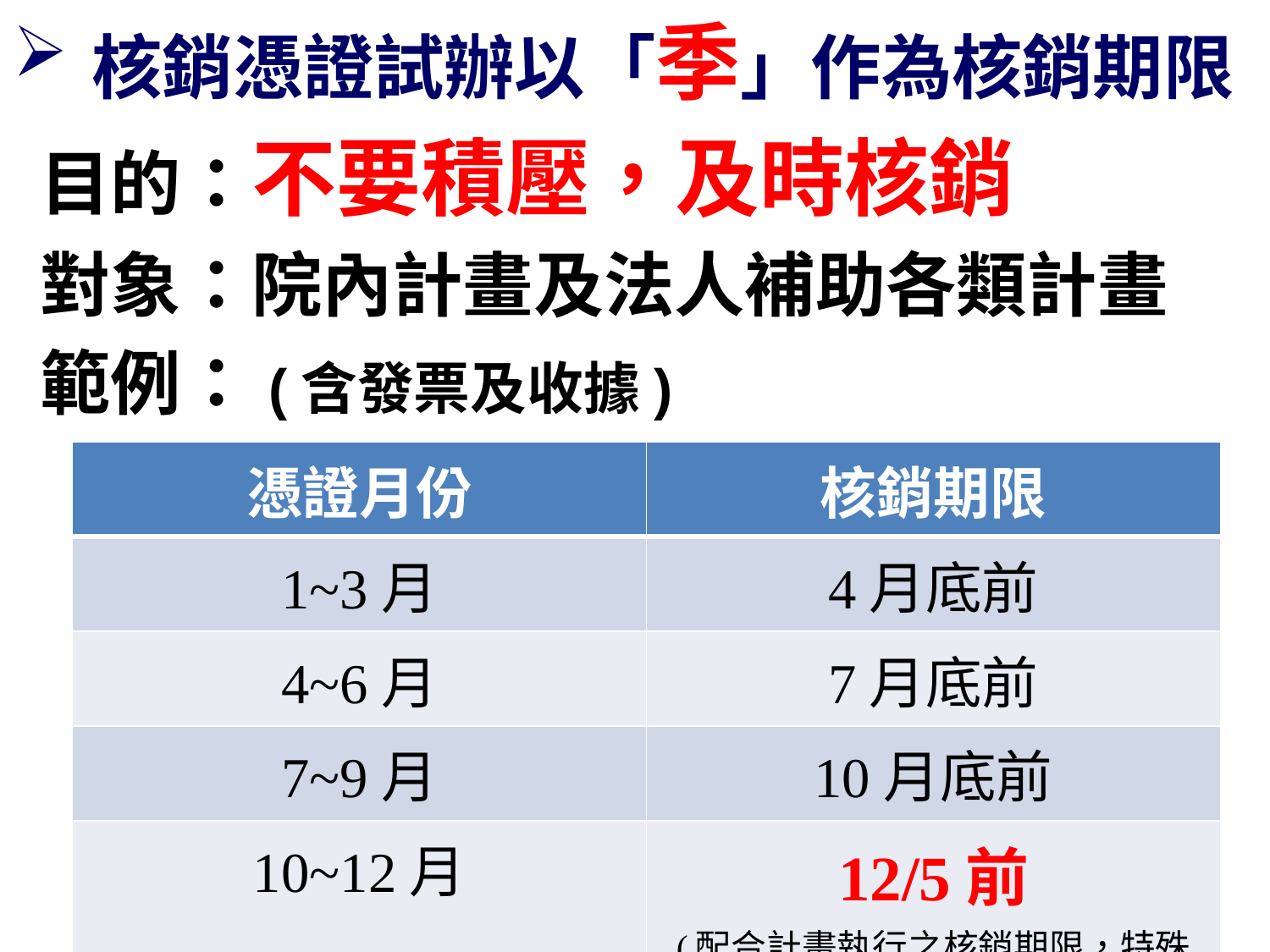

核銷憑證試辦以「季」作為核銷期限
目的：不要積壓，及時核銷
對象：院內計畫及法人補助各類計畫
範例：(含發票及收據)
| 憑證月份 | 核銷期限 |
| --- | --- |
| 1~3月 | 4月底前 |
| 4~6月 | 7月底前 |
| 7~9月 | 10月底前 |
| 10~12月 | 12/5前 (配合計畫執行之核銷期限，特殊狀況以財務室公告截止日為主) |